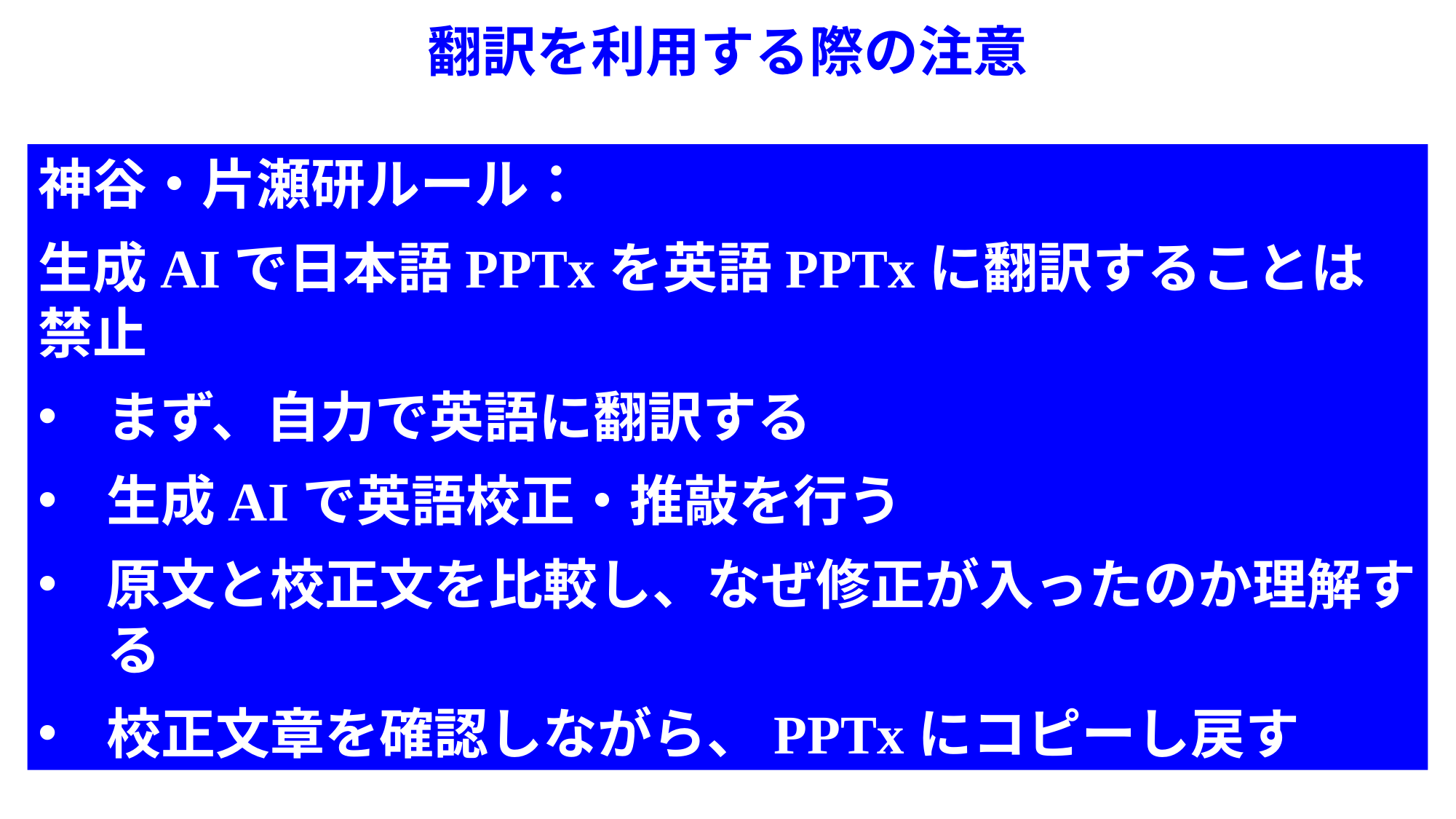

# 翻訳を利用する際の注意
神谷・片瀬研ルール：
生成AIで日本語PPTxを英語PPTxに翻訳することは禁止
まず、自力で英語に翻訳する
生成AIで英語校正・推敲を行う
原文と校正文を比較し、なぜ修正が入ったのか理解する
校正文章を確認しながら、PPTxにコピーし戻す